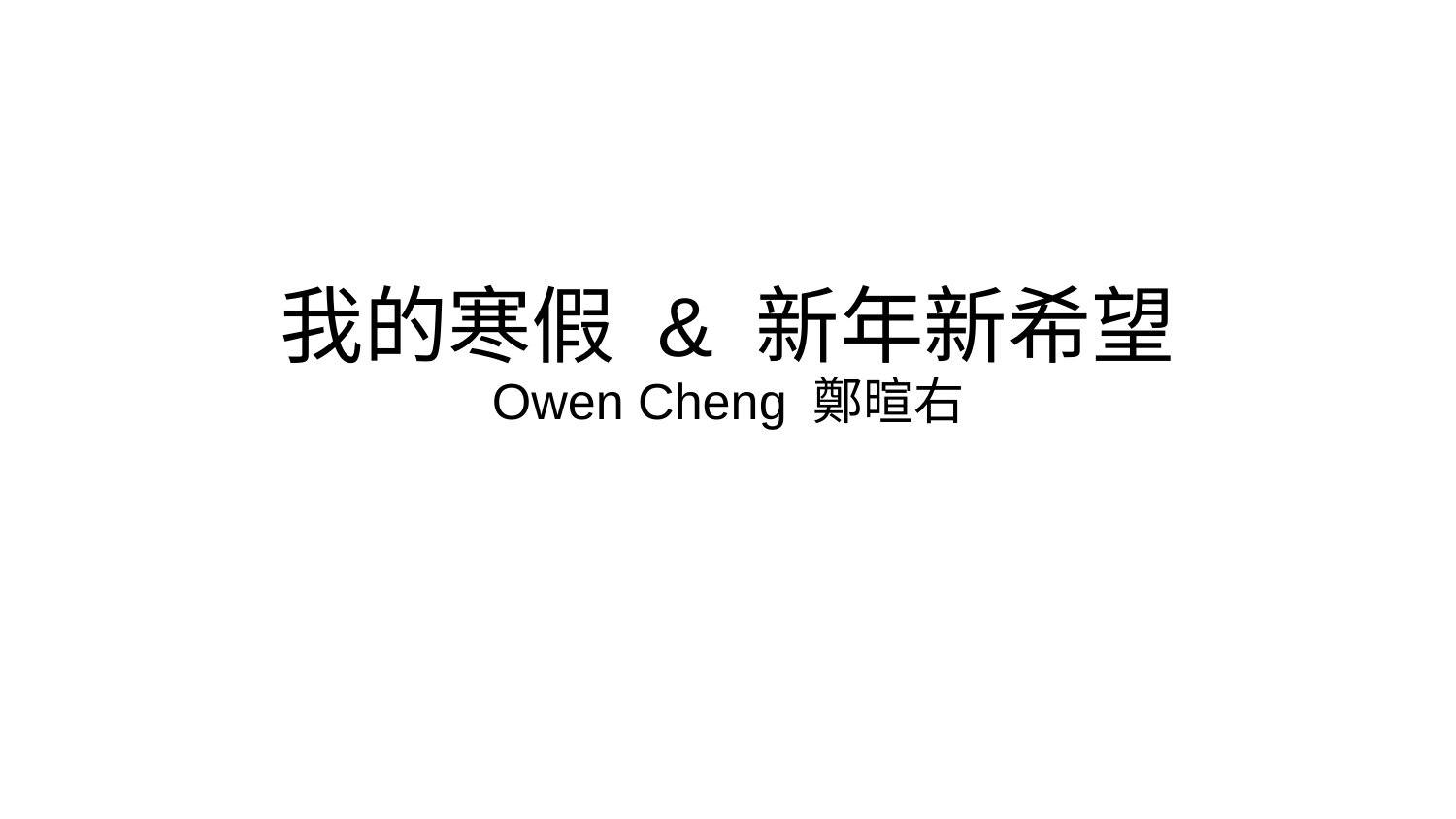

# 我的寒假 & 新年新希望
Owen Cheng 鄭暄右